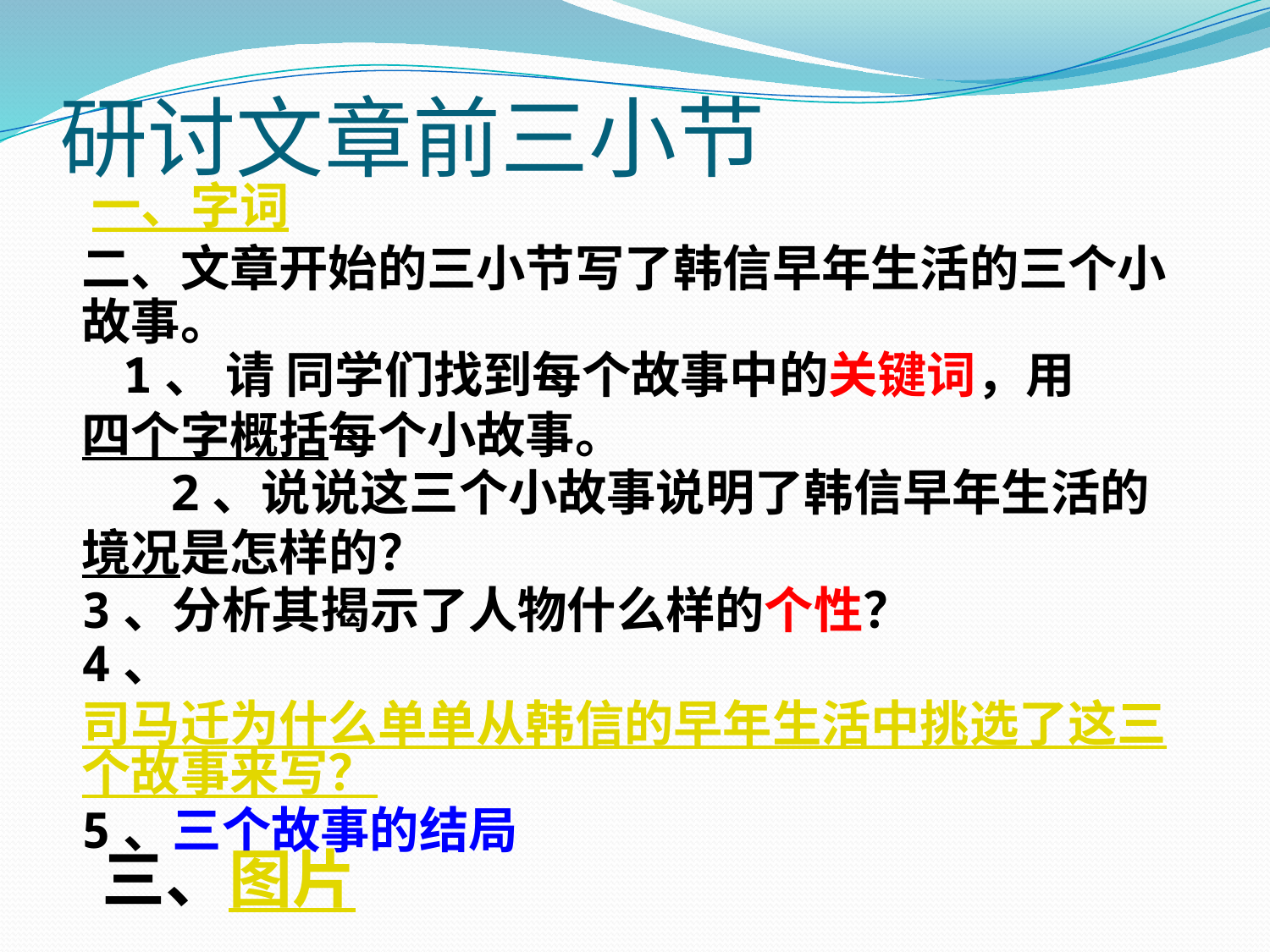

# 研讨文章前三小节
一、字词
二、文章开始的三小节写了韩信早年生活的三个小故事。
   1、 请 同学们找到每个故事中的关键词，用四个字概括每个小故事。
   2、说说这三个小故事说明了韩信早年生活的境况是怎样的？
3、分析其揭示了人物什么样的个性？
4、司马迁为什么单单从韩信的早年生活中挑选了这三个故事来写？
5、三个故事的结局

三、图片